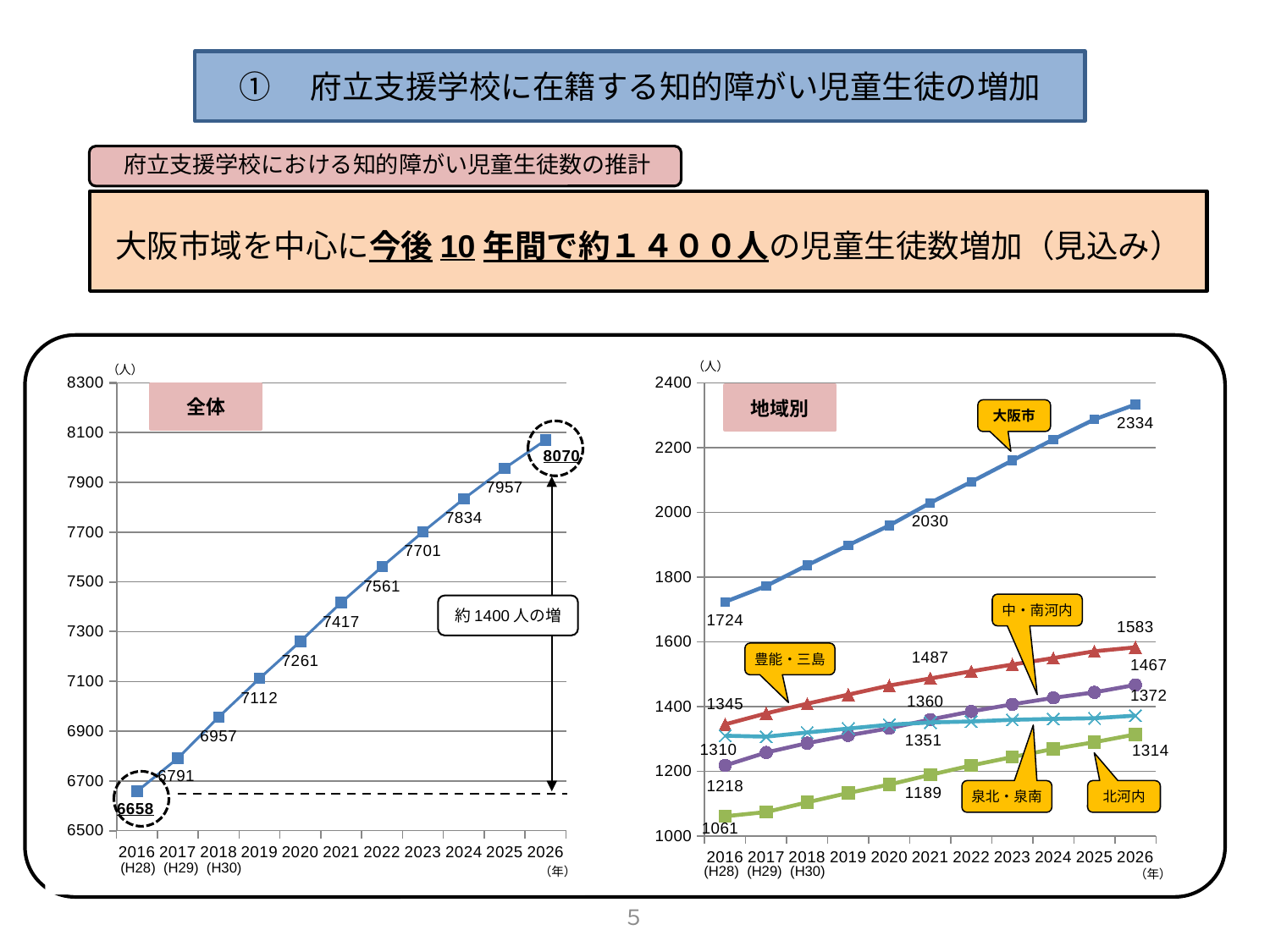

①　府立支援学校に在籍する知的障がい児童生徒の増加
府立支援学校における知的障がい児童生徒数の推計

大阪市域を中心に今後10年間で約１４００人の児童生徒数増加（見込み）

（人）

### Chart

| Category | 大阪府 |
|---|---|
| 2016 | 6658.0 |
| 2017 | 6791.0 |
| 2018 | 6957.0 |
| 2019 | 7112.0 |
| 2020 | 7261.0 |
| 2021 | 7417.0 |
| 2022 | 7561.0 |
| 2023 | 7701.0 |
| 2024 | 7834.0 |
| 2025 | 7957.0 |
| 2026 | 8070.0 |

### Chart

| Category | 大阪市 | 豊能・三島 | 北河内 | 中・南河内 | 泉北・泉南 |
|---|---|---|---|---|---|
| 2016 | 1724.0 | 1345.0 | 1061.0 | 1218.0 | 1310.0 |
| 2017 | 1773.0 | 1379.0 | 1074.0 | 1258.0 | 1307.0 |
| 2018 | 1837.0 | 1409.0 | 1104.0 | 1287.0 | 1320.0 |
| 2019 | 1899.0 | 1437.0 | 1133.0 | 1311.0 | 1332.0 |
| 2020 | 1960.0 | 1465.0 | 1159.0 | 1333.0 | 1344.0 |
| 2021 | 2030.0 | 1487.0 | 1189.0 | 1360.0 | 1351.0 |
| 2022 | 2095.0 | 1509.0 | 1218.0 | 1385.0 | 1354.0 |
| 2023 | 2161.0 | 1530.0 | 1244.0 | 1407.0 | 1359.0 |
| 2024 | 2226.0 | 1550.0 | 1269.0 | 1427.0 | 1362.0 |
| 2025 | 2288.0 | 1571.0 | 1290.0 | 1444.0 | 1364.0 |
| 2026 | 2334.0 | 1583.0 | 1314.0 | 1467.0 | 1372.0 |
全体
地域別
大阪市

中・南河内
約1400人の増
豊能・三島

泉北・泉南
北河内
（年）
(H28)  (H29)  (H30)

（年）
(H28)  (H29)  (H30)

５